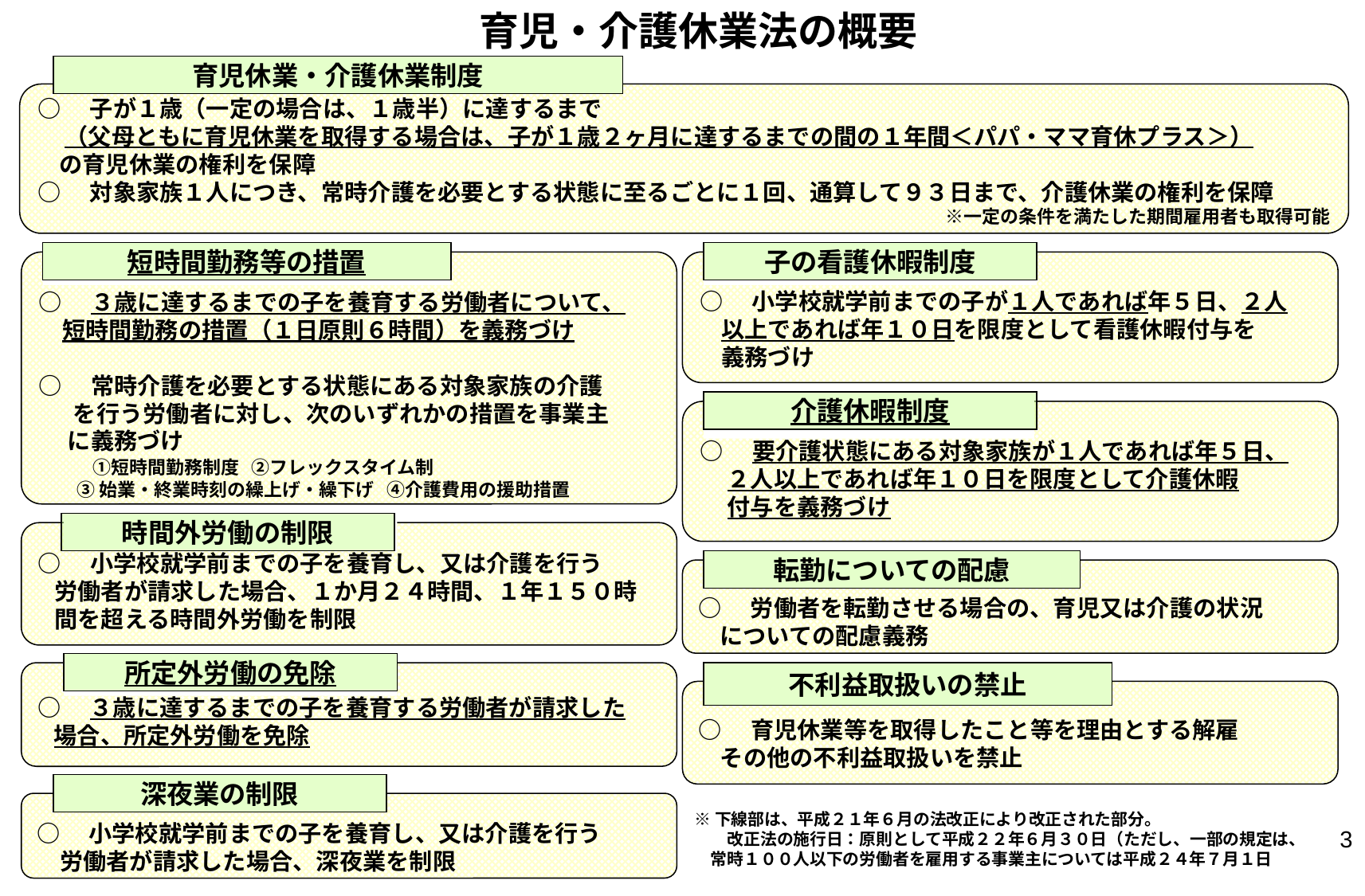

育児・介護休業法の概要

育児休業・介護休業制度

○　子が１歳（一定の場合は、１歳半）に達するまで
    （父母ともに育児休業を取得する場合は、子が１歳２ヶ月に達するまでの間の１年間＜パパ・ママ育休プラス＞）
   の育児休業の権利を保障
○　対象家族１人につき、常時介護を必要とする状態に至るごとに１回、通算して９３日まで、介護休業の権利を保障
　　　　　　　　　　　　　　　　　　　　　　　　　　　　　※一定の条件を満たした期間雇用者も取得可能

短時間勤務等の措置

子の看護休暇制度
○　３歳に達するまでの子を養育する労働者について、
　短時間勤務の措置（１日原則６時間）を義務づけ

○　常時介護を必要とする状態にある対象家族の介護
 　を行う労働者に対し、次のいずれかの措置を事業主
　 に義務づけ
　　   ①短時間勤務制度   ②フレックスタイム制
         ③始業・終業時刻の繰上げ・繰下げ   ④介護費用の援助措置
○　小学校就学前までの子が１人であれば年５日、２人
   以上であれば年１０日を限度として看護休暇付与を
   義務づけ

介護休暇制度
○　要介護状態にある対象家族が１人であれば年５日、
    ２人以上であれば年１０日を限度として介護休暇
    付与を義務づけ

時間外労働の制限

○　小学校就学前までの子を養育し、又は介護を行う
  労働者が請求した場合、１か月２４時間、１年１５０時
  間を超える時間外労働を制限

転勤についての配慮
○　労働者を転勤させる場合の、育児又は介護の状況
   についての配慮義務

所定外労働の免除

○　３歳に達するまでの子を養育する労働者が請求した
  場合、所定外労働を免除

不利益取扱いの禁止
○　育児休業等を取得したこと等を理由とする解雇
   その他の不利益取扱いを禁止

深夜業の制限

○　小学校就学前までの子を養育し、又は介護を行う
　労働者が請求した場合、深夜業を制限

※下線部は、平成２１年６月の法改正により改正された部分。
　　改正法の施行日：原則として平成２２年６月３０日（ただし、一部の規定は、
　常時１００人以下の労働者を雇用する事業主については平成２４年７月１日
3